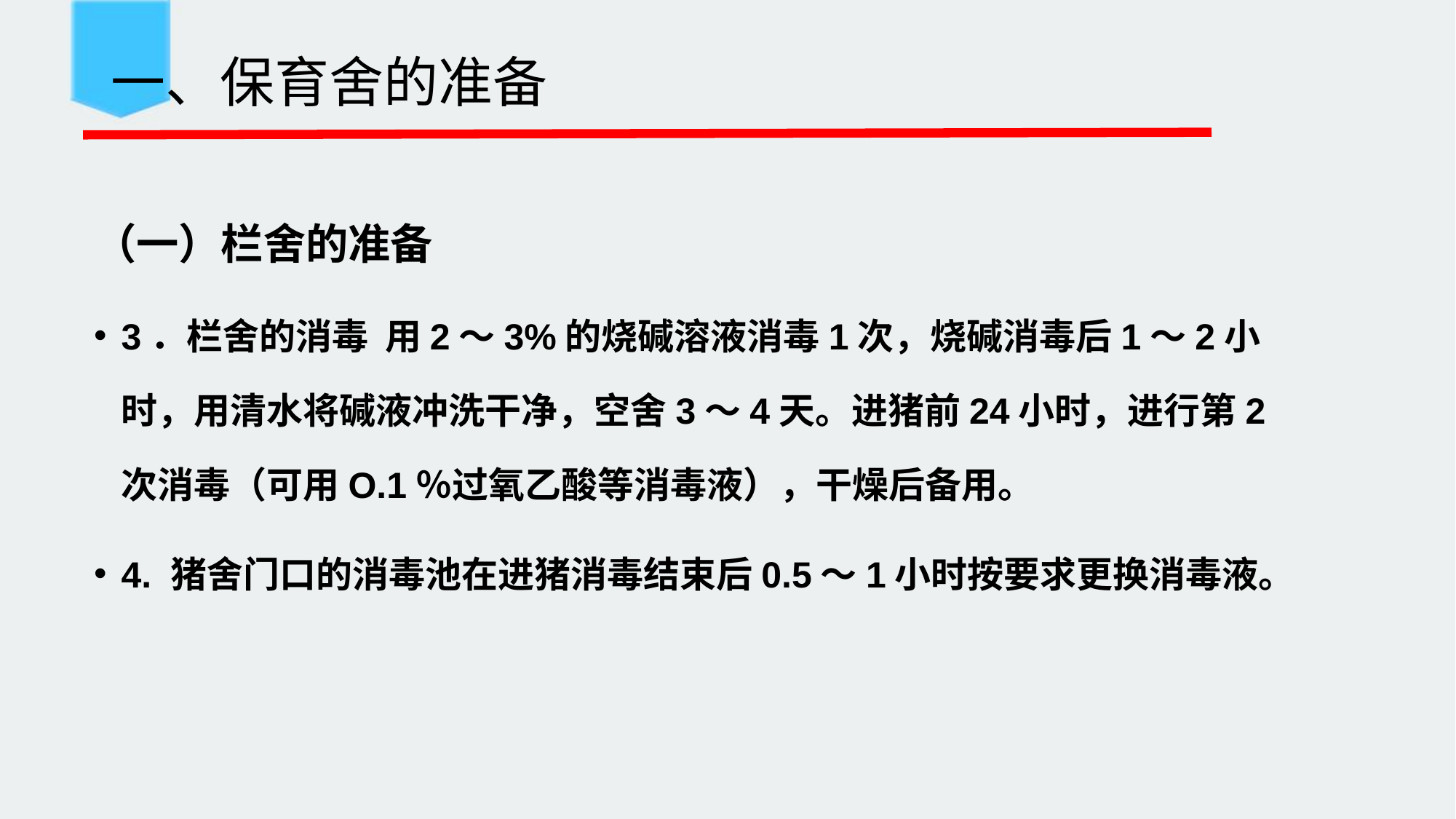

一、保育舍的准备
（一）栏舍的准备
3．栏舍的消毒  用2～3%的烧碱溶液消毒1次，烧碱消毒后1～2小时，用清水将碱液冲洗干净，空舍3～4天。进猪前24小时，进行第2次消毒（可用O.1％过氧乙酸等消毒液），干燥后备用。
4. 猪舍门口的消毒池在进猪消毒结束后0.5～1小时按要求更换消毒液。